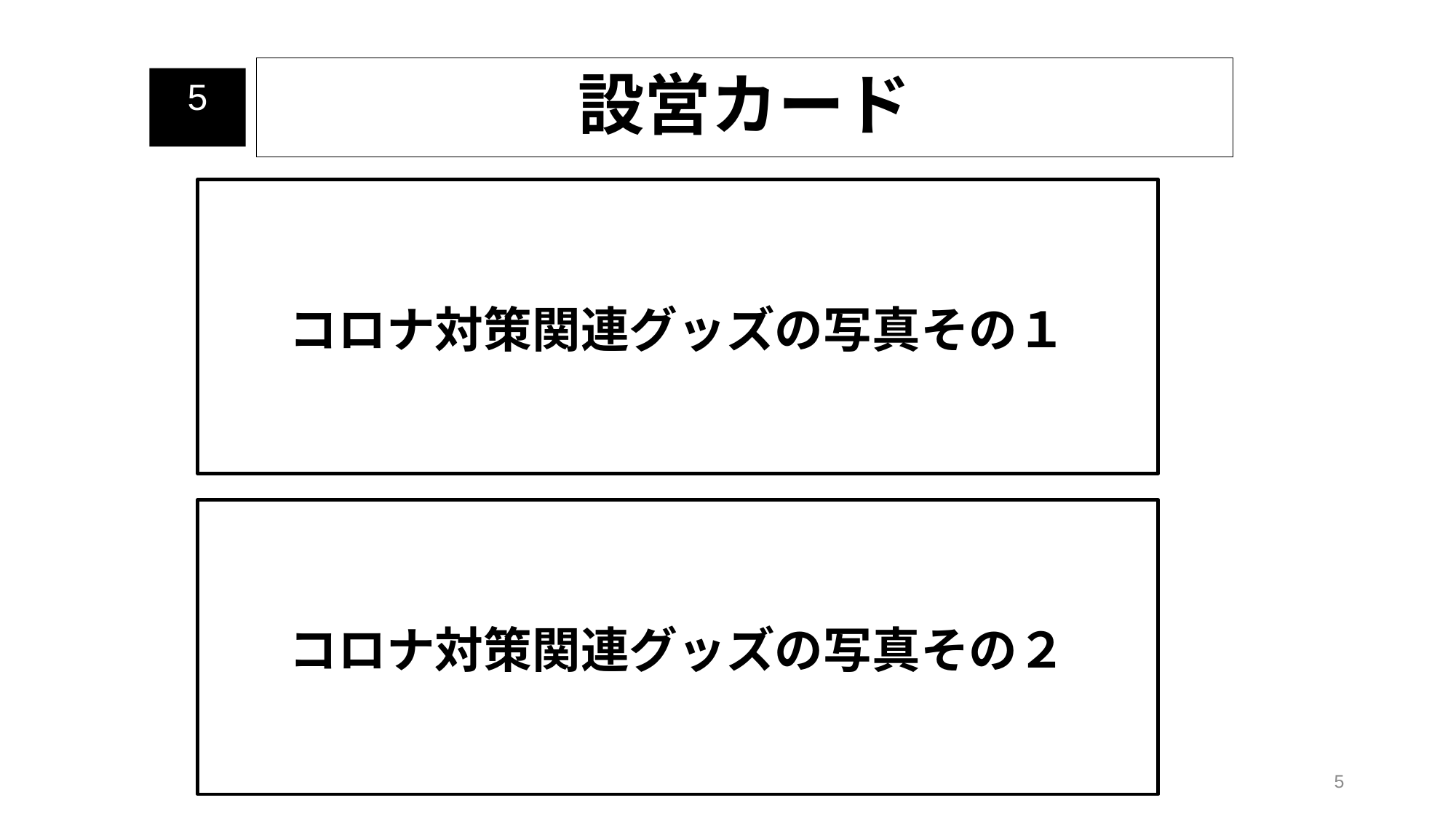

設営カード
5

コロナ対策関連グッズの写真その１

コロナ対策関連グッズの写真その２

5